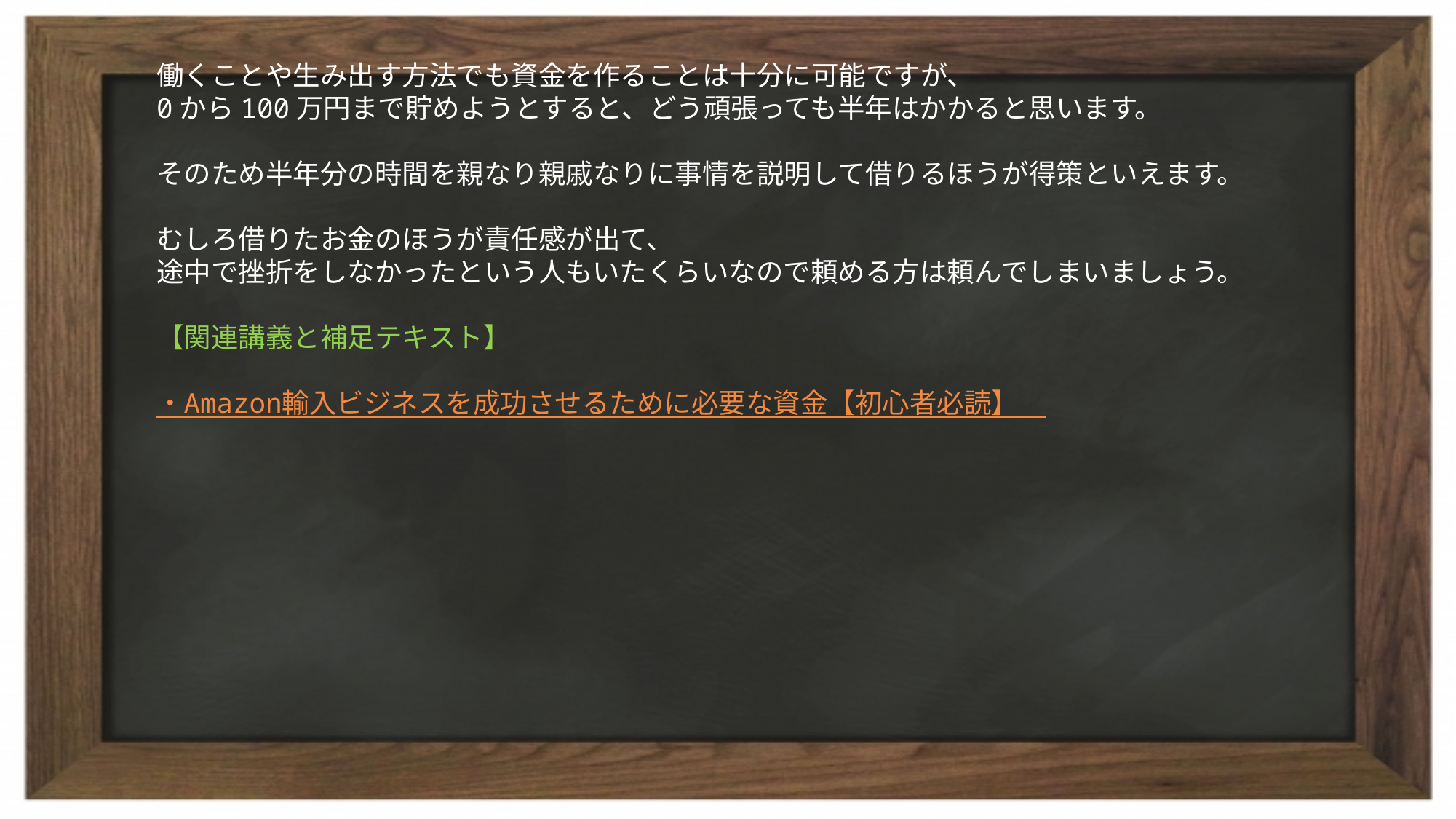

働くことや生み出す方法でも資金を作ることは十分に可能ですが、
0から100万円まで貯めようとすると、どう頑張っても半年はかかると思います。

そのため半年分の時間を親なり親戚なりに事情を説明して借りるほうが得策といえます。

むしろ借りたお金のほうが責任感が出て、
途中で挫折をしなかったという人もいたくらいなので頼める方は頼んでしまいましょう。

【関連講義と補足テキスト】

・Amazon輸入ビジネスを成功させるために必要な資金【初心者必読】